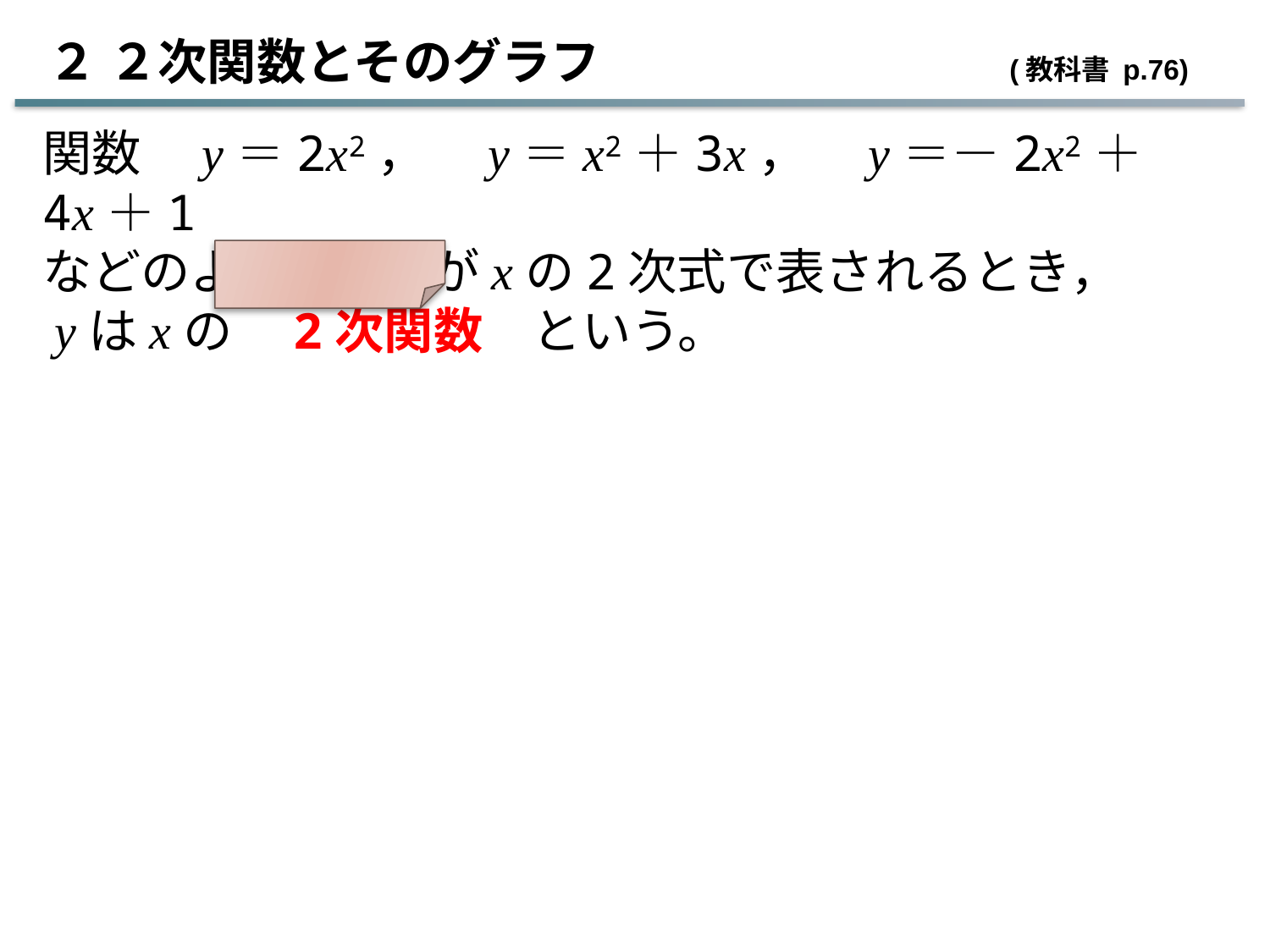

２ ２次関数とそのグラフ　                               (教科書 p.76)
関数　y＝2x2，　y＝x2＋3x，　y＝－2x2＋4x＋1
などのように，yがxの2次式で表されるとき，
 yはxの　2次関数　という。